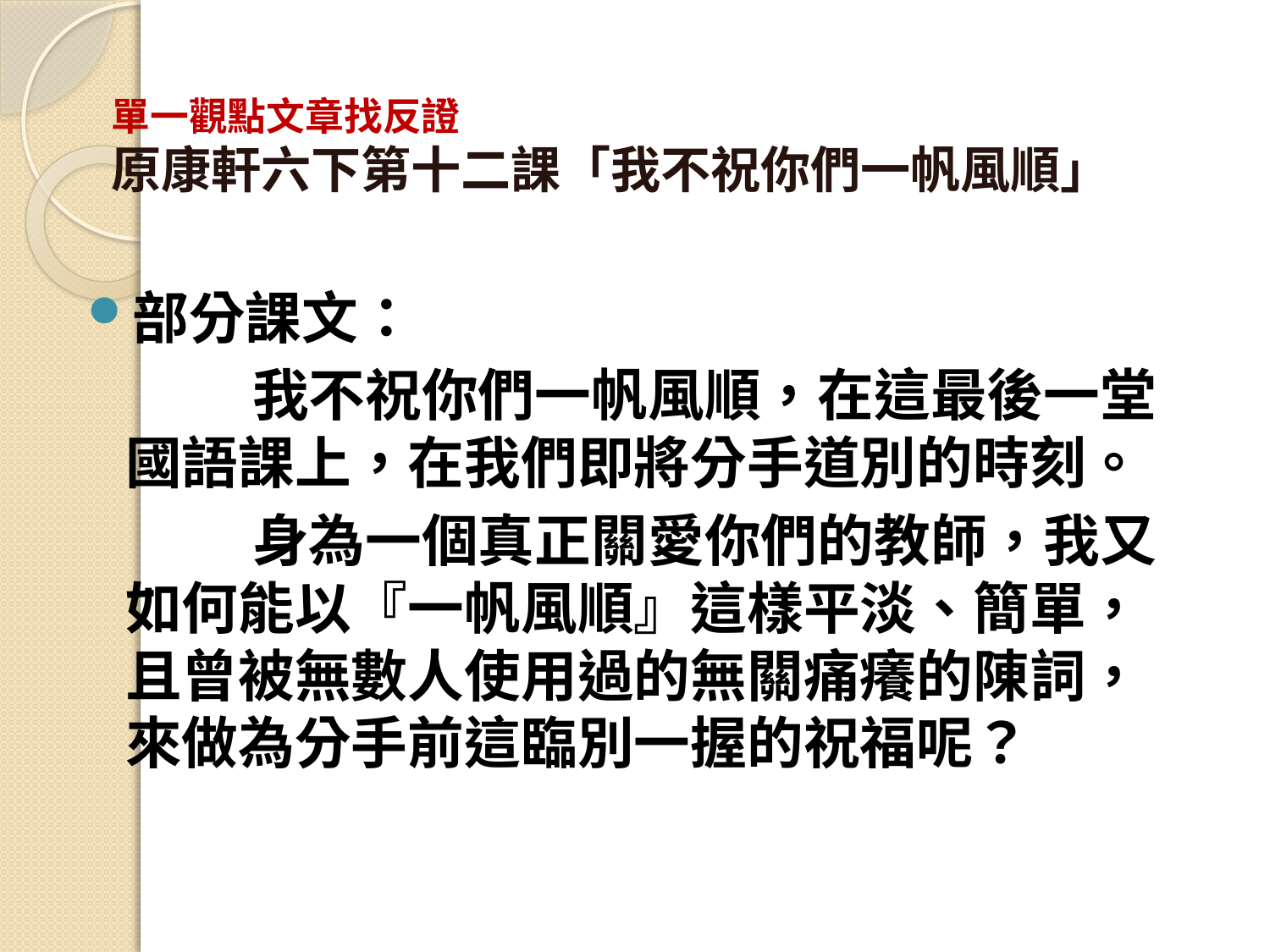

# 單一觀點文章找反證 原康軒六下第十二課「我不祝你們一帆風順」
部分課文：
	我不祝你們一帆風順，在這最後一堂國語課上，在我們即將分手道別的時刻。
	身為一個真正關愛你們的教師，我又如何能以『一帆風順』這樣平淡、簡單，且曾被無數人使用過的無關痛癢的陳詞，來做為分手前這臨別一握的祝福呢？